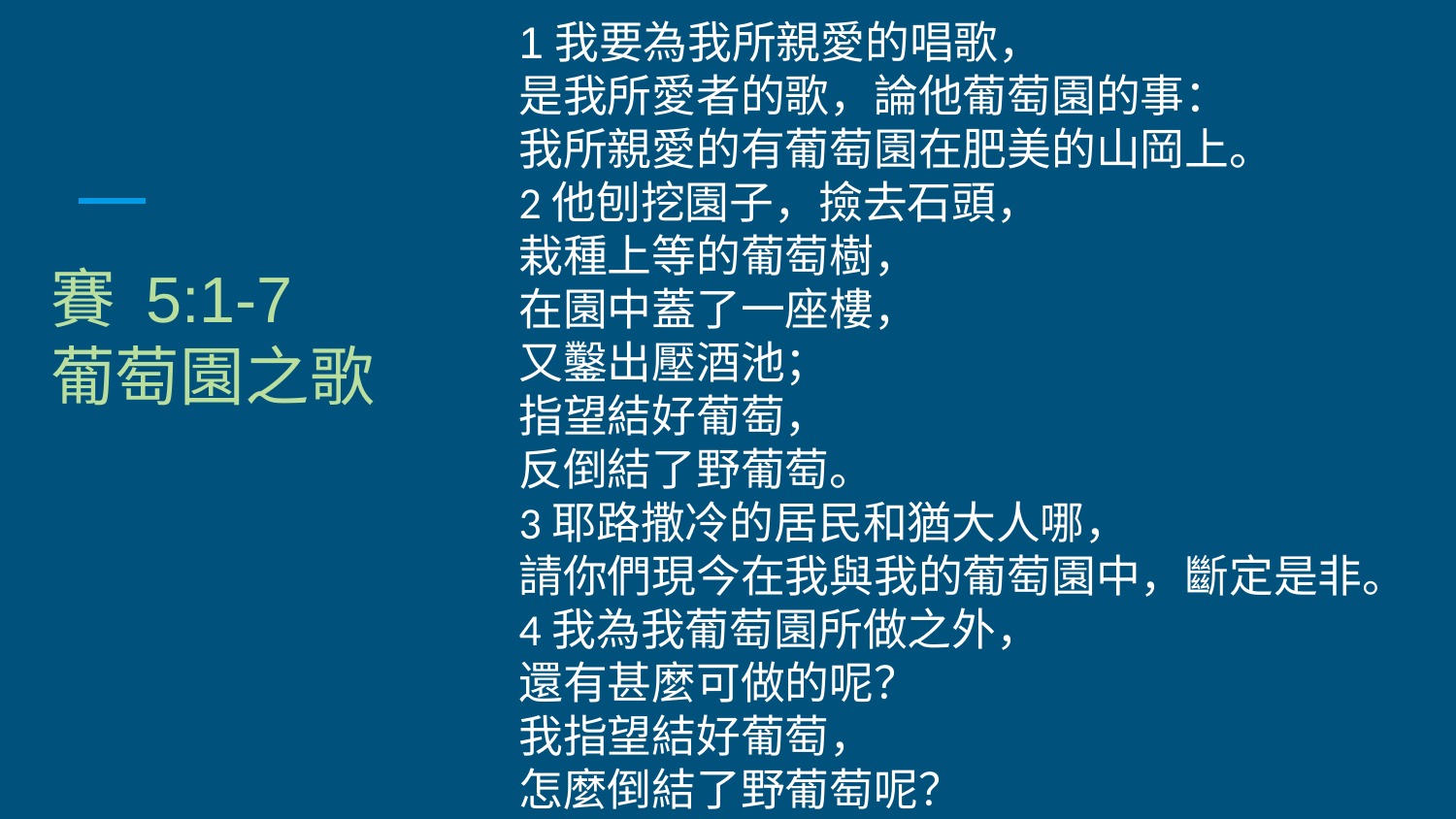

1我要為我所親愛的唱歌，
是我所愛者的歌，論他葡萄園的事：
我所親愛的有葡萄園在肥美的山岡上。
2他刨挖園子，撿去石頭，
栽種上等的葡萄樹，
在園中蓋了一座樓，
又鑿出壓酒池；
指望結好葡萄，
反倒結了野葡萄。
3耶路撒冷的居民和猶大人哪，
請你們現今在我與我的葡萄園中，斷定是非。
4我為我葡萄園所做之外，
還有甚麼可做的呢？
我指望結好葡萄，
怎麼倒結了野葡萄呢？
賽 5:1-7
葡萄園之歌